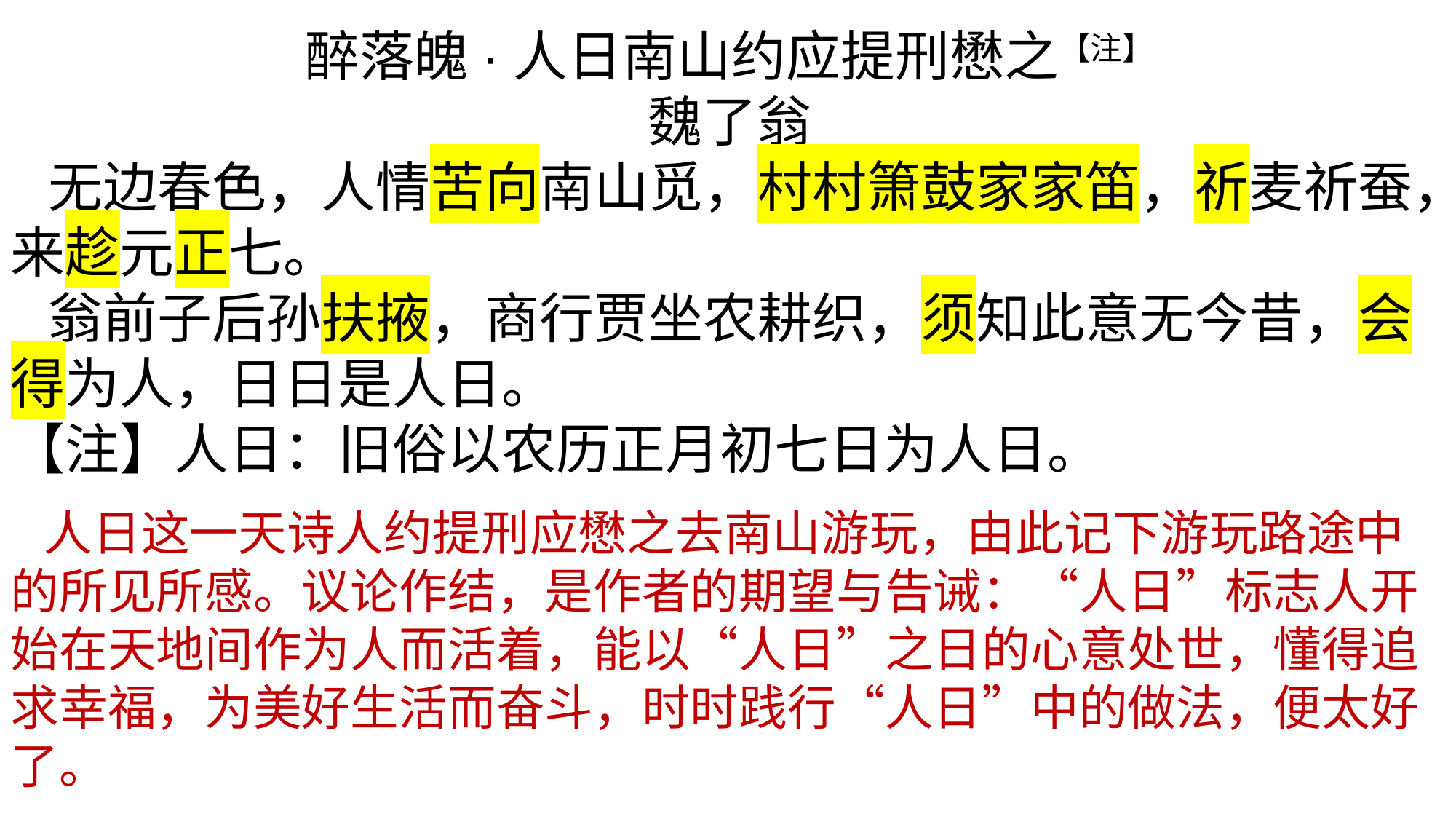

醉落魄·人日南山约应提刑懋之【注】
魏了翁
  无边春色，人情苦向南山觅，村村箫鼓家家笛，祈麦祈蚕，来趁元正七。
  翁前子后孙扶掖，商行贾坐农耕织，须知此意无今昔，会得为人，日日是人日。
【注】人日：旧俗以农历正月初七日为人日。

  人日这一天诗人约提刑应懋之去南山游玩，由此记下游玩路途中的所见所感。议论作结，是作者的期望与告诫：“人日”标志人开始在天地间作为人而活着，能以“人日”之日的心意处世，懂得追求幸福，为美好生活而奋斗，时时践行“人日”中的做法，便太好了。